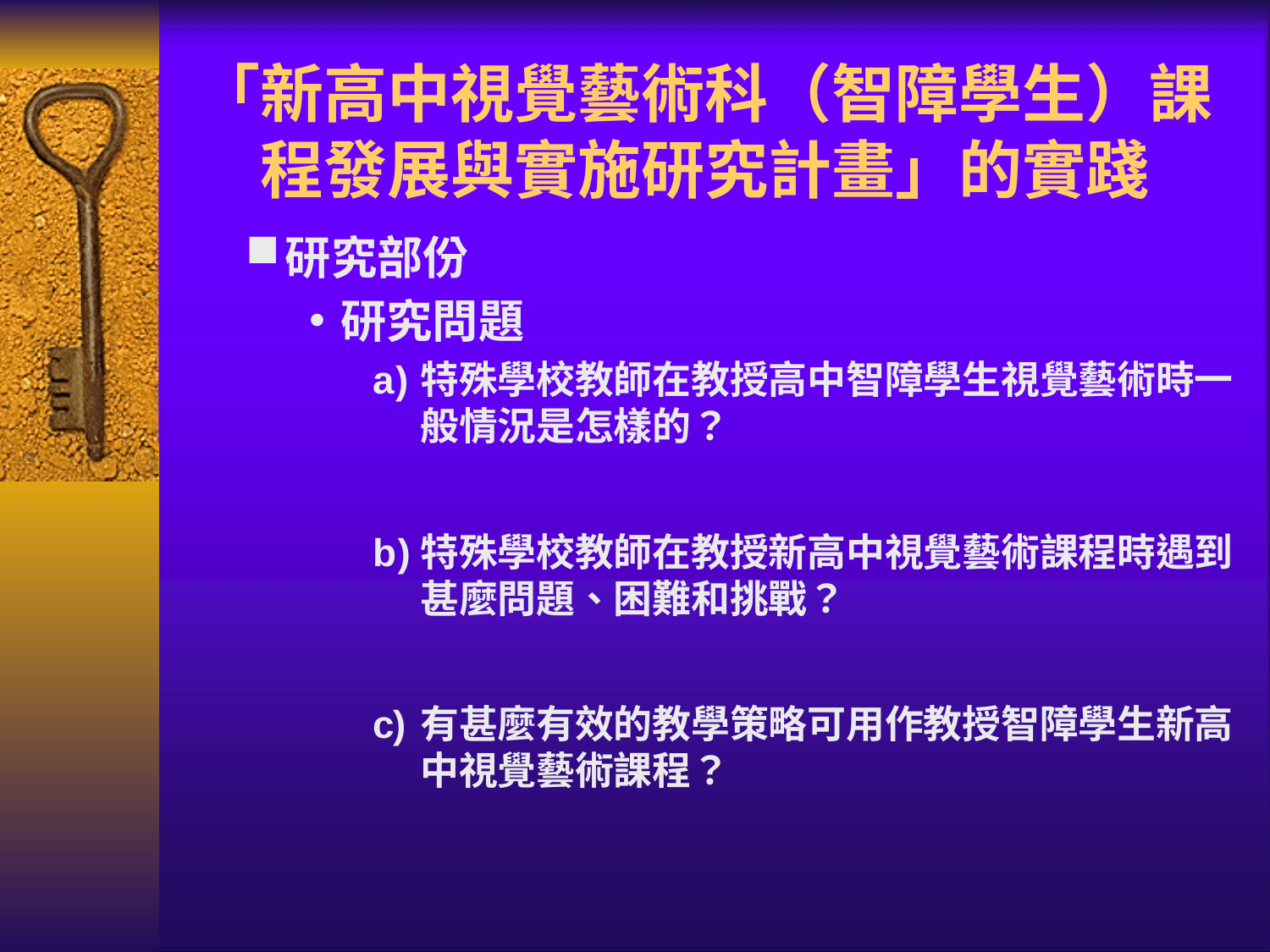

「新高中視覺藝術科（智障學生）課程發展與實施研究計畫」的實踐
研究部份
研究問題
特殊學校教師在教授高中智障學生視覺藝術時一般情況是怎樣的？

特殊學校教師在教授新高中視覺藝術課程時遇到甚麼問題、困難和挑戰？

有甚麼有效的教學策略可用作教授智障學生新高中視覺藝術課程？